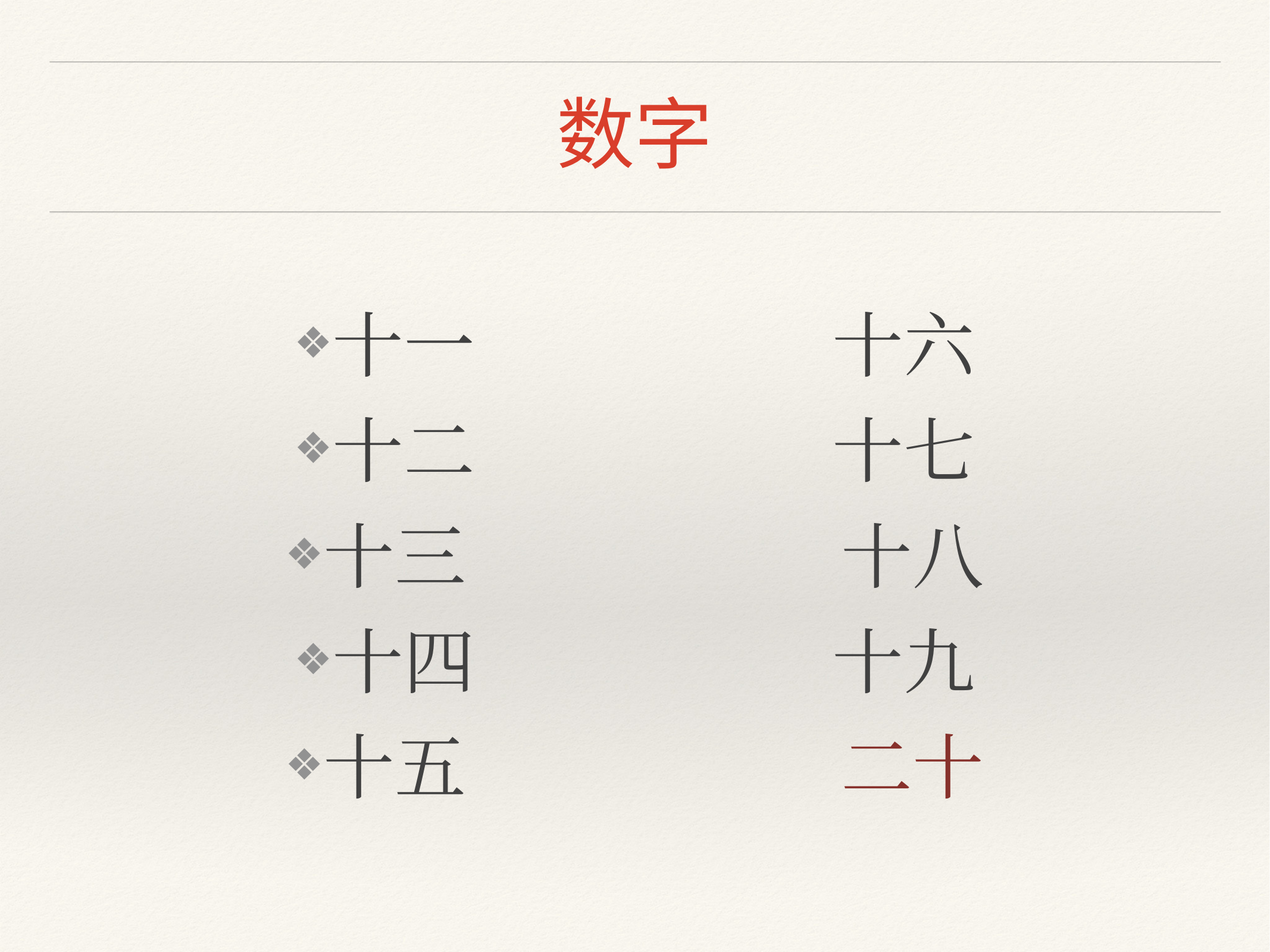

# 数字
十一                    十六
十二                    十七
十三                     十八
十四                    十九
十五                     二十